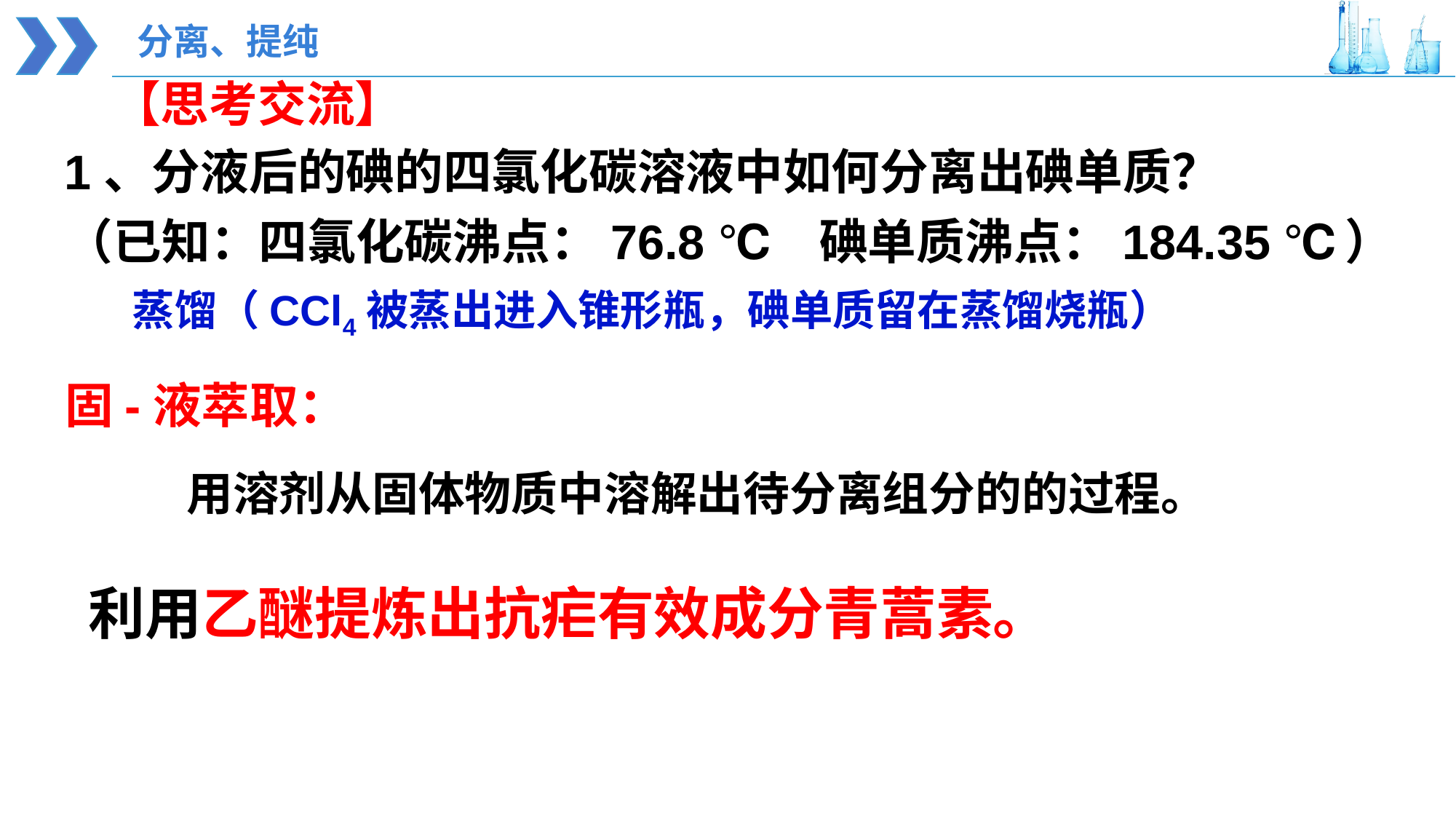

分离、提纯
【思考交流】
1、分液后的碘的四氯化碳溶液中如何分离出碘单质？
（已知：四氯化碳沸点：76.8 ℃   碘单质沸点：184.35 ℃）
蒸馏（CCl4被蒸出进入锥形瓶，碘单质留在蒸馏烧瓶）
固-液萃取：
用溶剂从固体物质中溶解出待分离组分的的过程。
利用乙醚提炼出抗疟有效成分青蒿素。